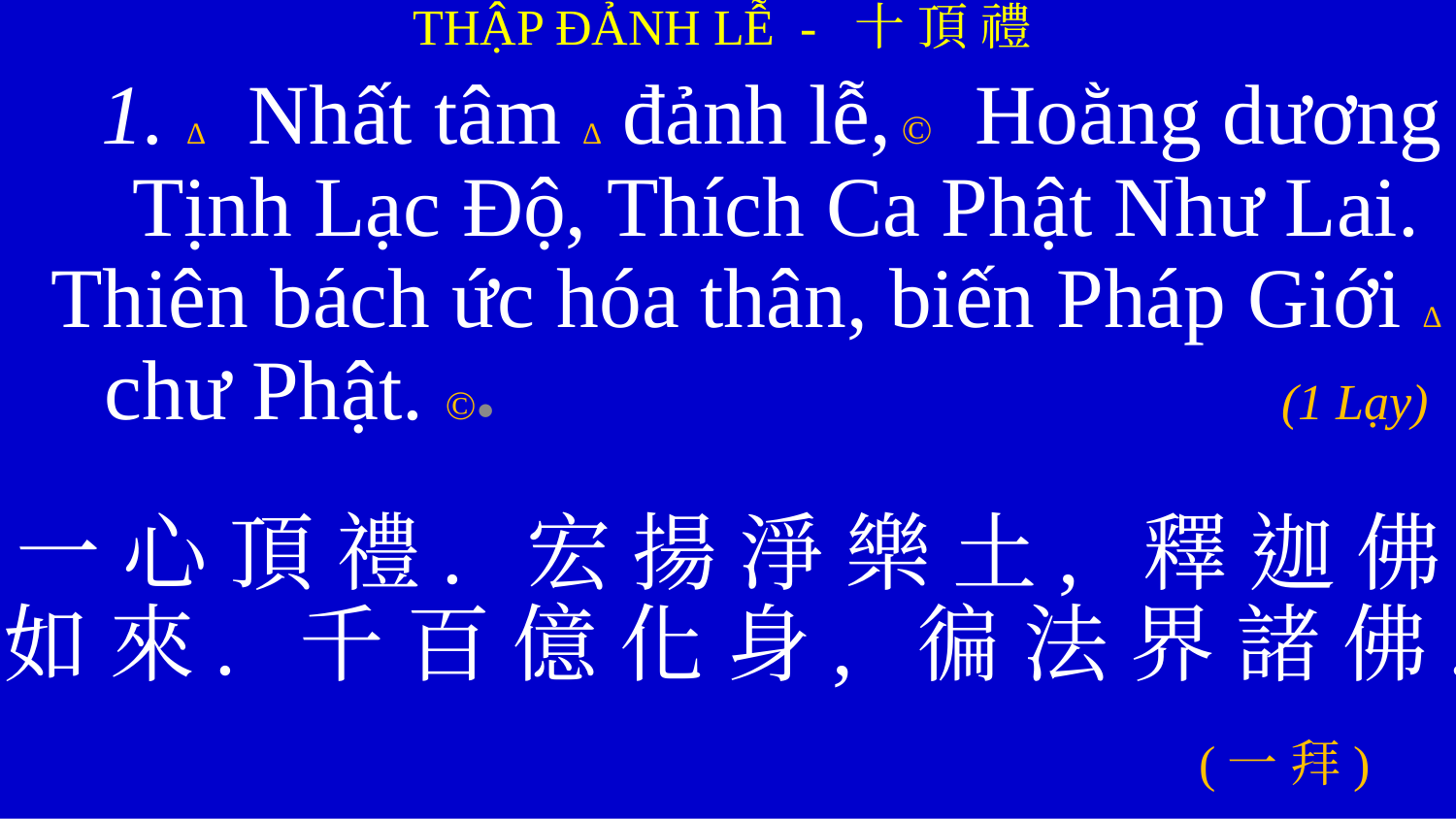

THẬP ĐẢNH LỄ  -  十 頂 禮
1. ∆  Nhất tâm ∆ đảnh lễ, ©  Hoằng dương Tịnh Lạc Độ, Thích Ca Phật Như Lai.  Thiên bách ức hóa thân, biến Pháp Giới ∆ chư Phật. ©●						 (1 Lạy)

一 心 頂 禮.  宏 揚 淨 樂 土,  釋 迦 佛 如 來.  千 百 億 化 身,  徧 法 界 諸 佛.
                                                  (一 拜)